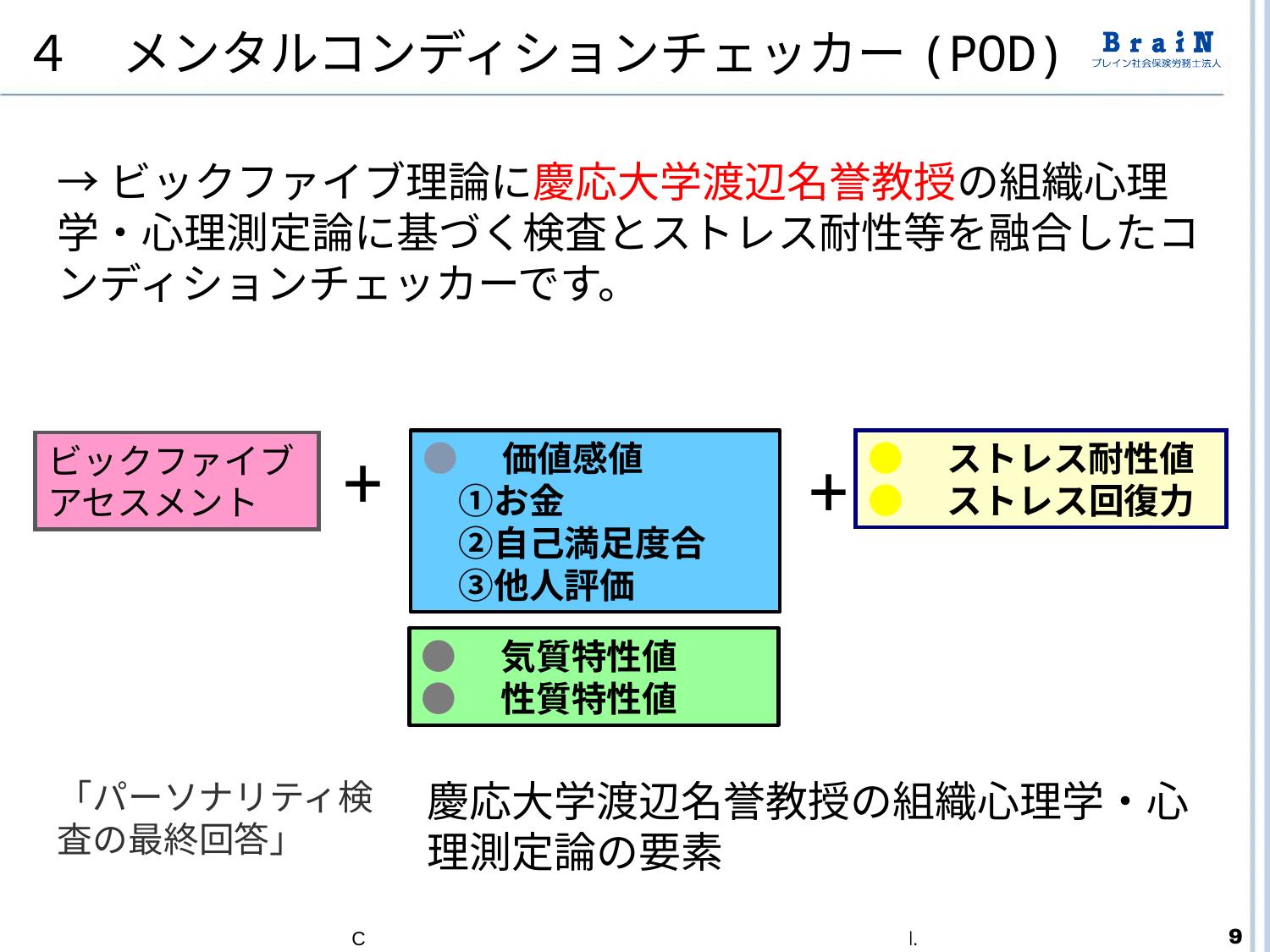

４　メンタルコンディションチェッカー(POD)
→ビックファイブ理論に慶応大学渡辺名誉教授の組織心理学・心理測定論に基づく検査とストレス耐性等を融合したコンディションチェッカーです。
+
●　ストレス耐性値
●　ストレス回復力
●　価値感値
　①お金
　②自己満足度合
　③他人評価
ビックファイブアセスメント
+
●　気質特性値
●　性質特性値
「パーソナリティ検査の最終回答」
慶応大学渡辺名誉教授の組織心理学・心理測定論の要素
9